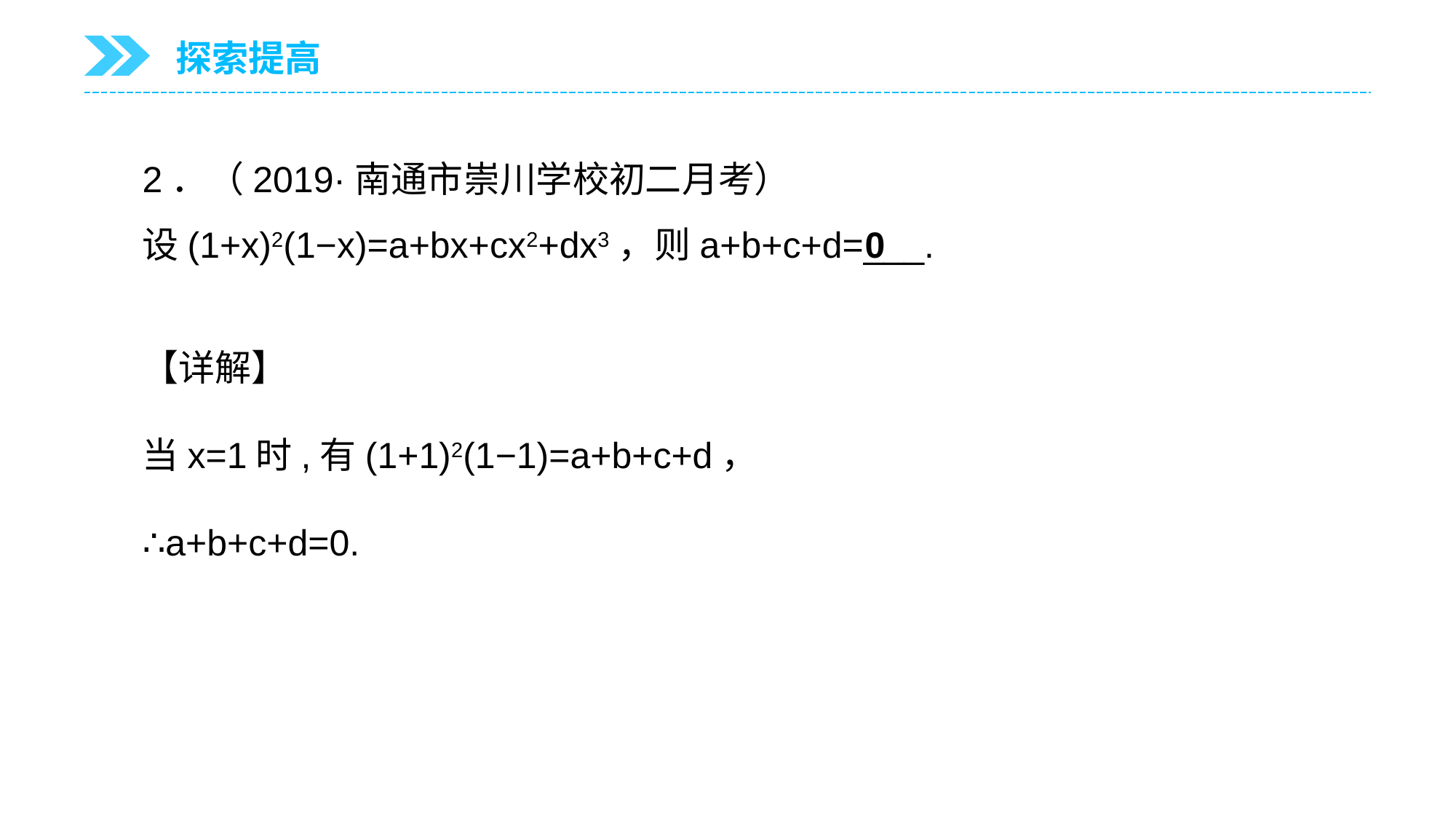

探索提高
2．（2019·南通市崇川学校初二月考）
设(1+x)2(1−x)=a+bx+cx2+dx3，则a+b+c+d=___.
0
【详解】
当x=1时,有(1+1)2(1−1)=a+b+c+d，
∴a+b+c+d=0.